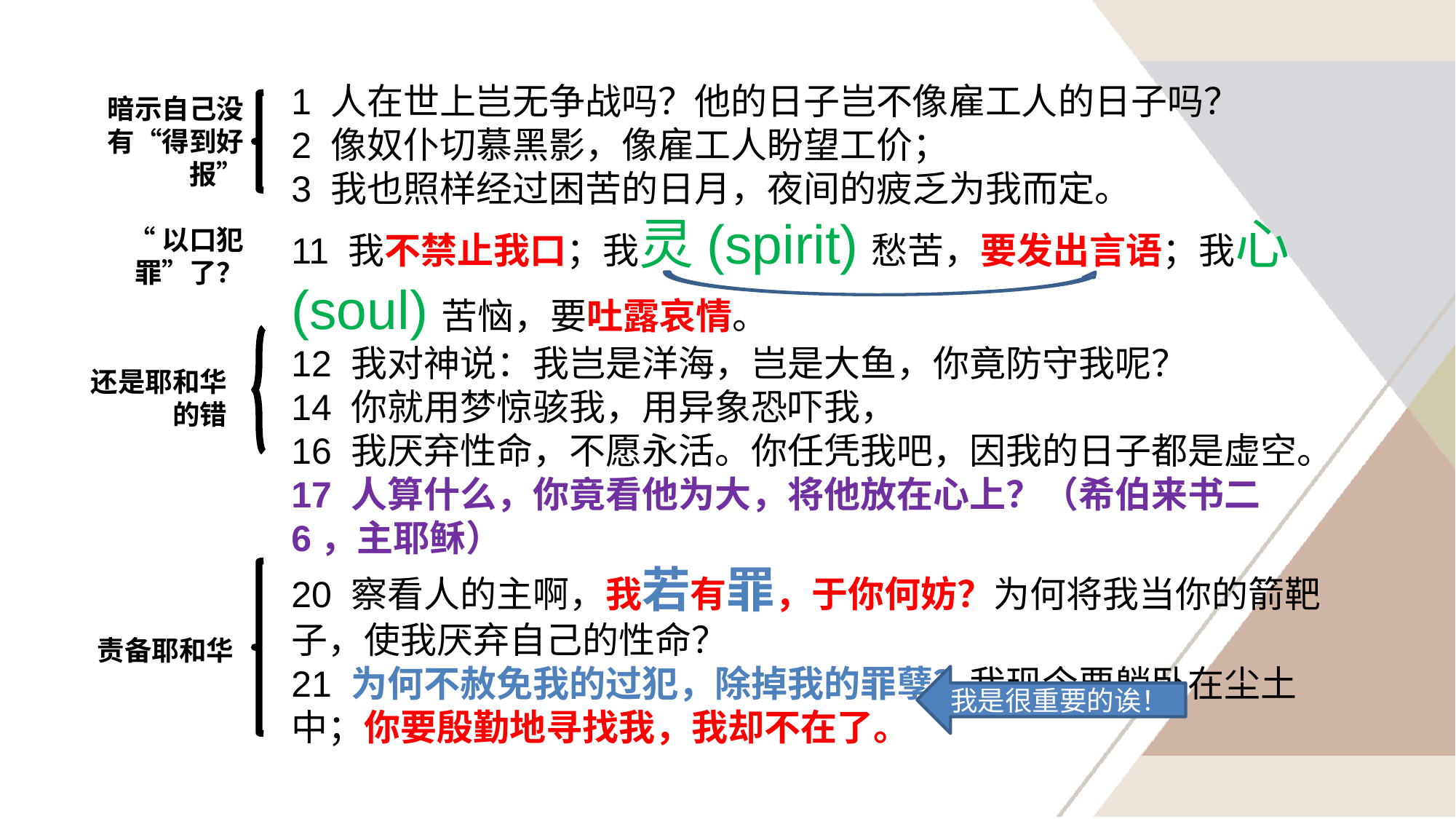

1 人在世上岂无争战吗？他的日子岂不像雇工人的日子吗？
2 像奴仆切慕黑影，像雇工人盼望工价；
3 我也照样经过困苦的日月，夜间的疲乏为我而定。
11 我不禁止我口；我灵(spirit)愁苦，要发出言语；我心(soul)苦恼，要吐露哀情。
12 我对神说：我岂是洋海，岂是大鱼，你竟防守我呢？
14 你就用梦惊骇我，用异象恐吓我，
16 我厌弃性命，不愿永活。你任凭我吧，因我的日子都是虚空。
17 人算什么，你竟看他为大，将他放在心上？（希伯来书二6，主耶稣）
20 察看人的主啊，我若有罪，于你何妨？为何将我当你的箭靶子，使我厌弃自己的性命？
21 为何不赦免我的过犯，除掉我的罪孽？我现今要躺卧在尘土中；你要殷勤地寻找我，我却不在了。
暗示自己没有“得到好报”

“以口犯罪”了？

还是耶和华的错

责备耶和华
我是很重要的诶！